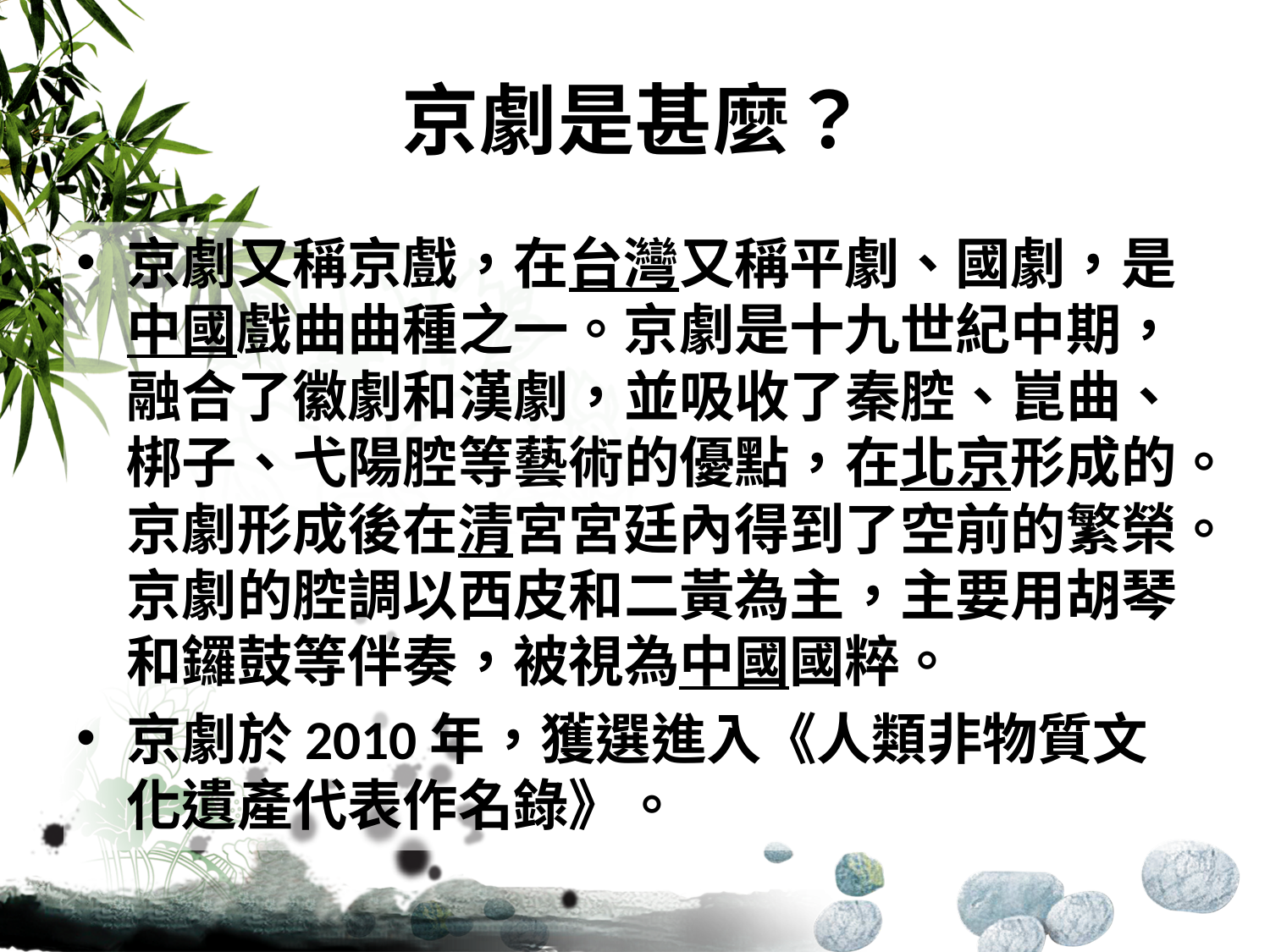

# 京劇是甚麼？
京劇又稱京戲，在台灣又稱平劇、國劇，是中國戲曲曲種之一。京劇是十九世紀中期，融合了徽劇和漢劇，並吸收了秦腔、崑曲、梆子、弋陽腔等藝術的優點，在北京形成的。京劇形成後在清宮宮廷內得到了空前的繁榮。京劇的腔調以西皮和二黃為主，主要用胡琴和鑼鼓等伴奏，被視為中國國粹。
京劇於2010年，獲選進入《人類非物質文化遺產代表作名錄》。